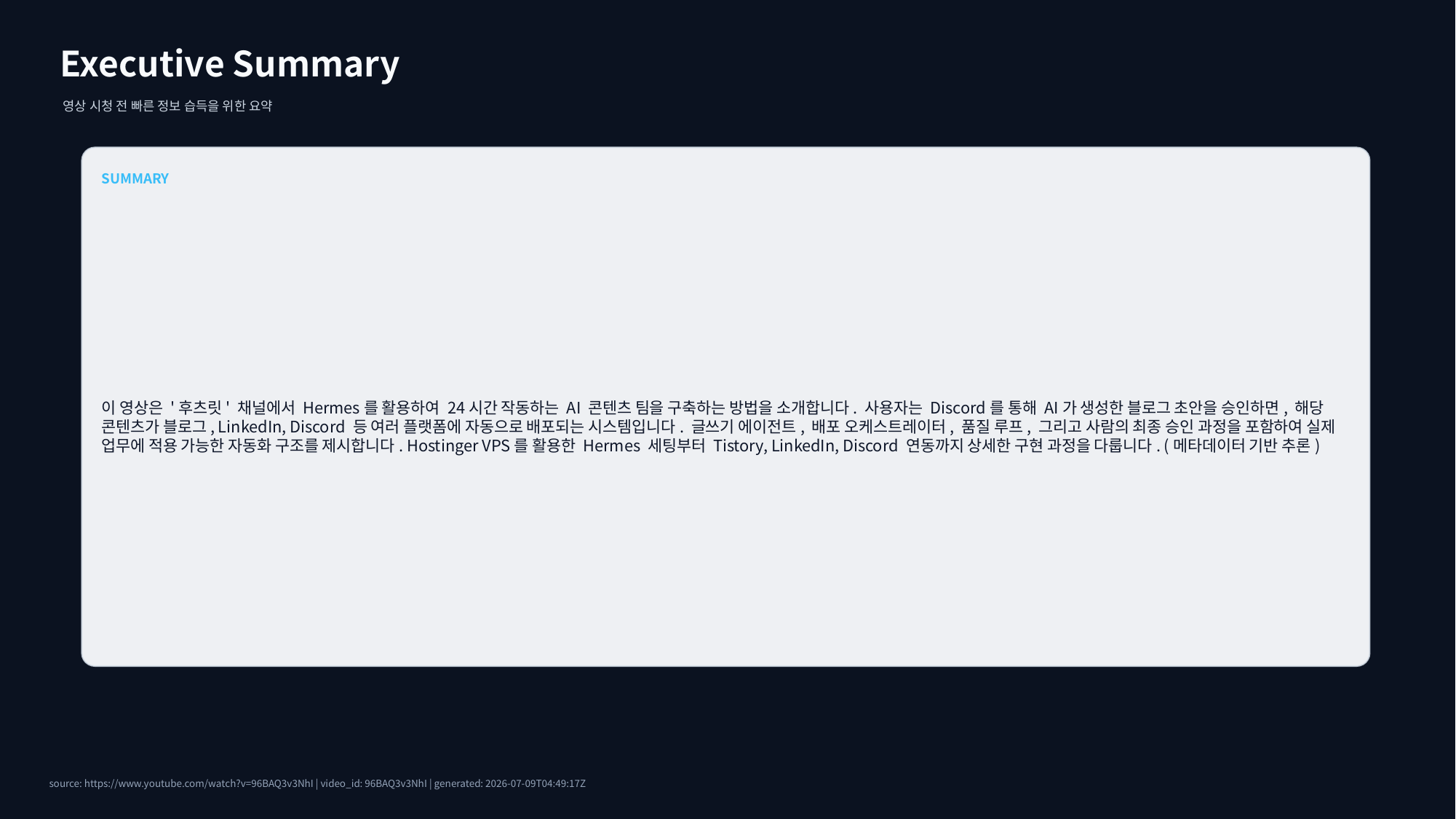

Executive Summary
영상 시청 전 빠른 정보 습득을 위한 요약

SUMMARY
이 영상은 '후츠릿' 채널에서 Hermes를 활용하여 24시간 작동하는 AI 콘텐츠 팀을 구축하는 방법을 소개합니다. 사용자는 Discord를 통해 AI가 생성한 블로그 초안을 승인하면, 해당 콘텐츠가 블로그, LinkedIn, Discord 등 여러 플랫폼에 자동으로 배포되는 시스템입니다. 글쓰기 에이전트, 배포 오케스트레이터, 품질 루프, 그리고 사람의 최종 승인 과정을 포함하여 실제 업무에 적용 가능한 자동화 구조를 제시합니다. Hostinger VPS를 활용한 Hermes 세팅부터 Tistory, LinkedIn, Discord 연동까지 상세한 구현 과정을 다룹니다. (메타데이터 기반 추론)
source: https://www.youtube.com/watch?v=96BAQ3v3NhI | video_id: 96BAQ3v3NhI | generated: 2026-07-09T04:49:17Z